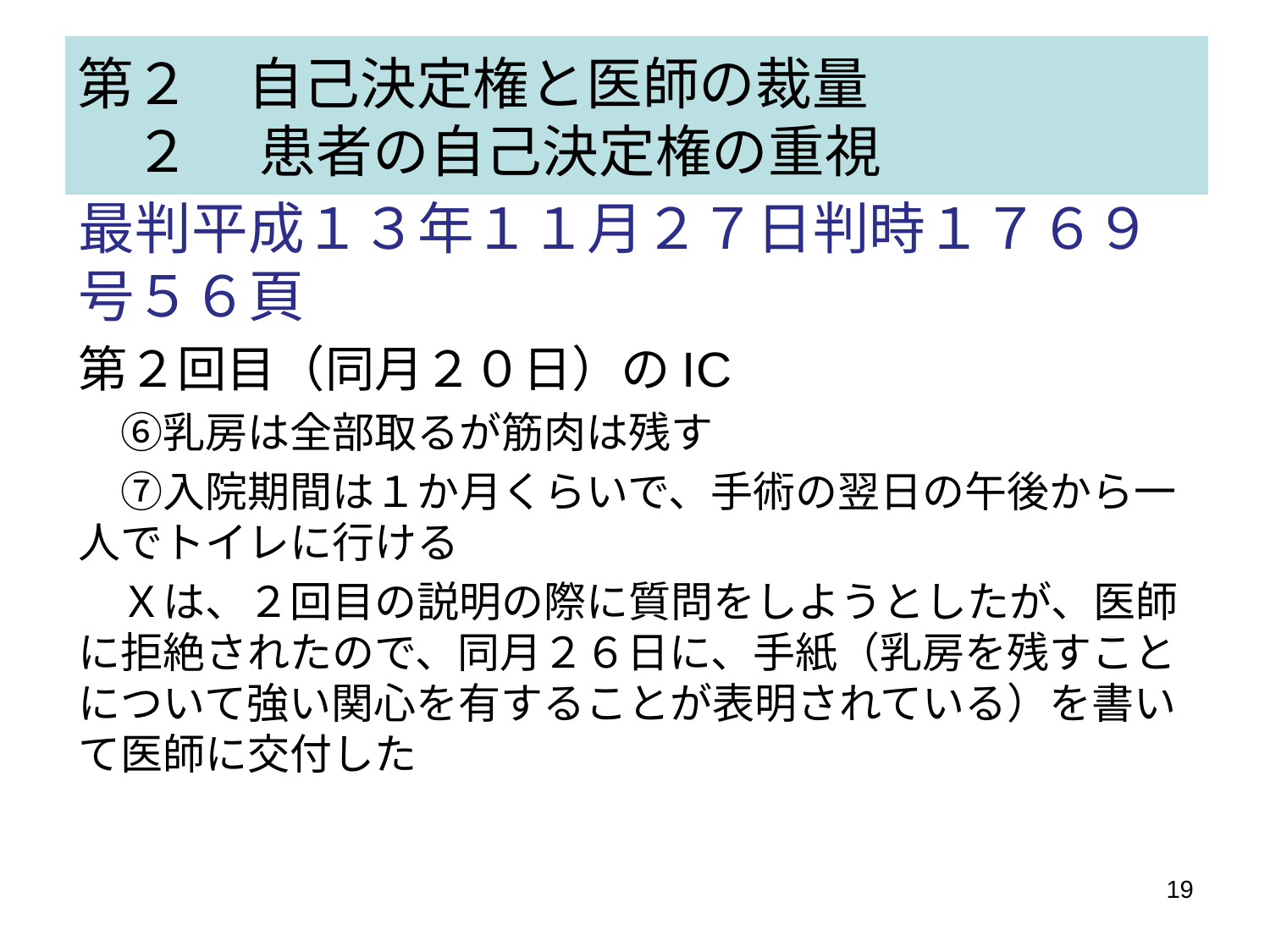

# 第２　自己決定権と医師の裁量 　２　 患者の自己決定権の重視
最判平成１３年１１月２７日判時１７６９号５６頁
第２回目（同月２０日）のIC
　⑥乳房は全部取るが筋肉は残す
　⑦入院期間は１か月くらいで、手術の翌日の午後から一人でトイレに行ける
　Ｘは、２回目の説明の際に質問をしようとしたが、医師に拒絶されたので、同月２６日に、手紙（乳房を残すことについて強い関心を有することが表明されている）を書いて医師に交付した

19